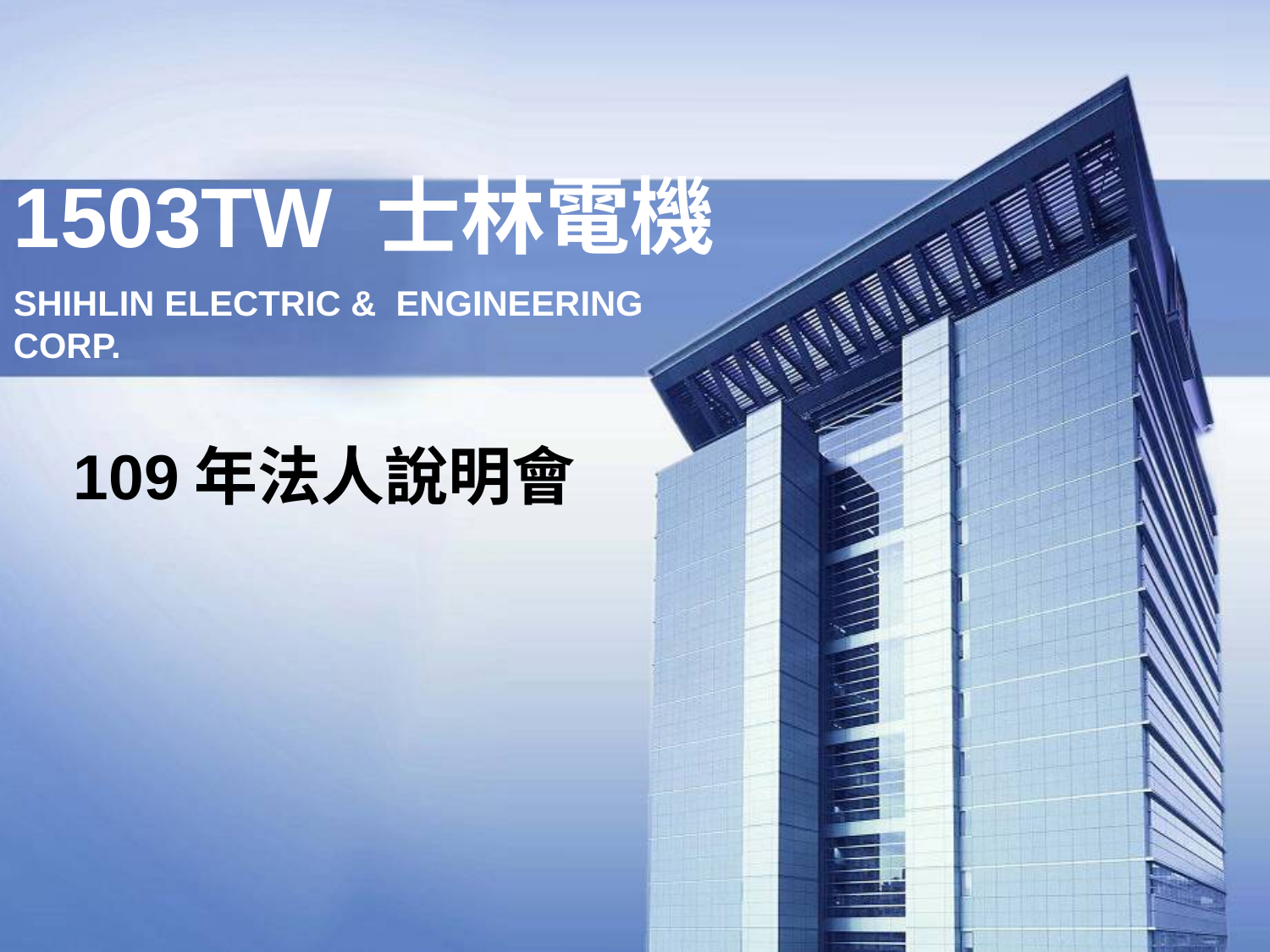

1503TW 士林電機

SHIHLIN ELECTRIC &  ENGINEERING CORP.
109年法人說明會